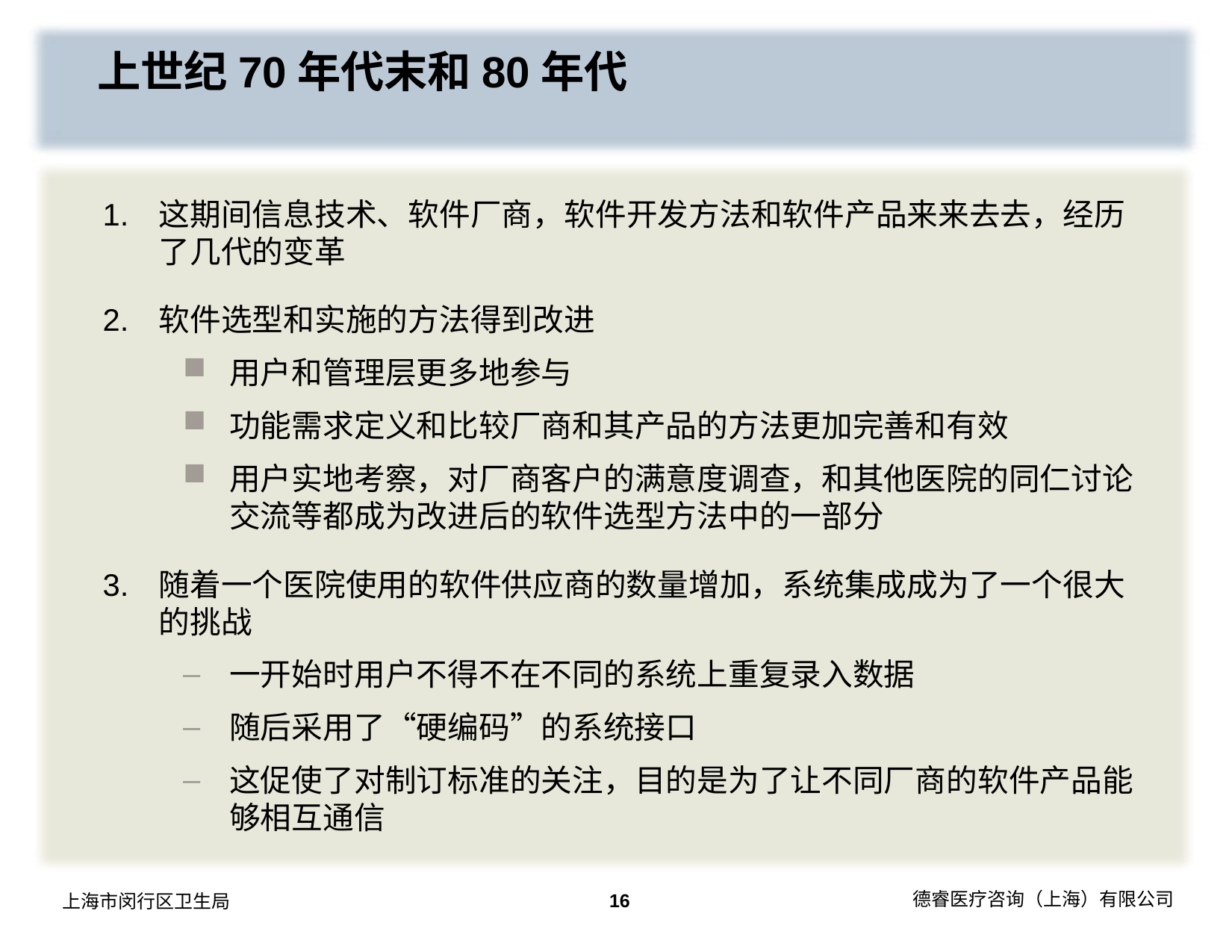

上世纪70年代末和80年代
1.	这期间信息技术、软件厂商，软件开发方法和软件产品来来去去，经历了几代的变革
2.	软件选型和实施的方法得到改进
用户和管理层更多地参与
功能需求定义和比较厂商和其产品的方法更加完善和有效
用户实地考察，对厂商客户的满意度调查，和其他医院的同仁讨论交流等都成为改进后的软件选型方法中的一部分
3.	随着一个医院使用的软件供应商的数量增加，系统集成成为了一个很大的挑战
一开始时用户不得不在不同的系统上重复录入数据
随后采用了“硬编码”的系统接口
这促使了对制订标准的关注，目的是为了让不同厂商的软件产品能够相互通信
16